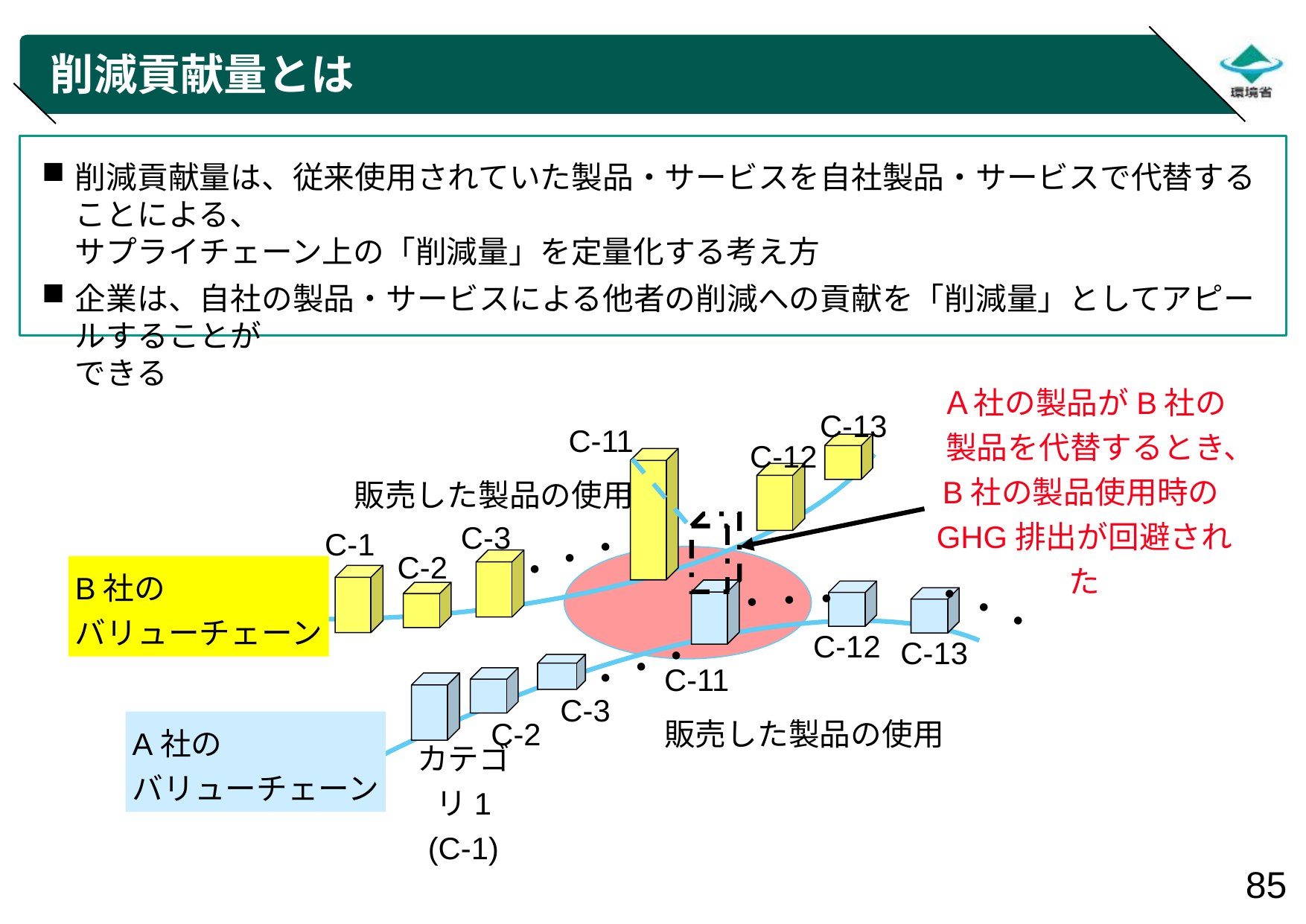

# 削減貢献量とは
削減貢献量は、従来使用されていた製品・サービスを自社製品・サービスで代替することによる、
サプライチェーン上の「削減量」を定量化する考え方
企業は、自社の製品・サービスによる他者の削減への貢献を「削減量」としてアピールすることが
できる

C-13
C-11
販売した製品の使用
C-12

C-3
C-1

・・・
C-2

B社の
バリューチェーン
・・・

・・・

C-12
C-13
・・・
C-11
販売した製品の使用

C-3
C-2
A社の
バリューチェーン
カテゴリ1
(C-1)
Ａ社の製品がB社の製品を代替するとき、B社の製品使用時のGHG排出が回避された